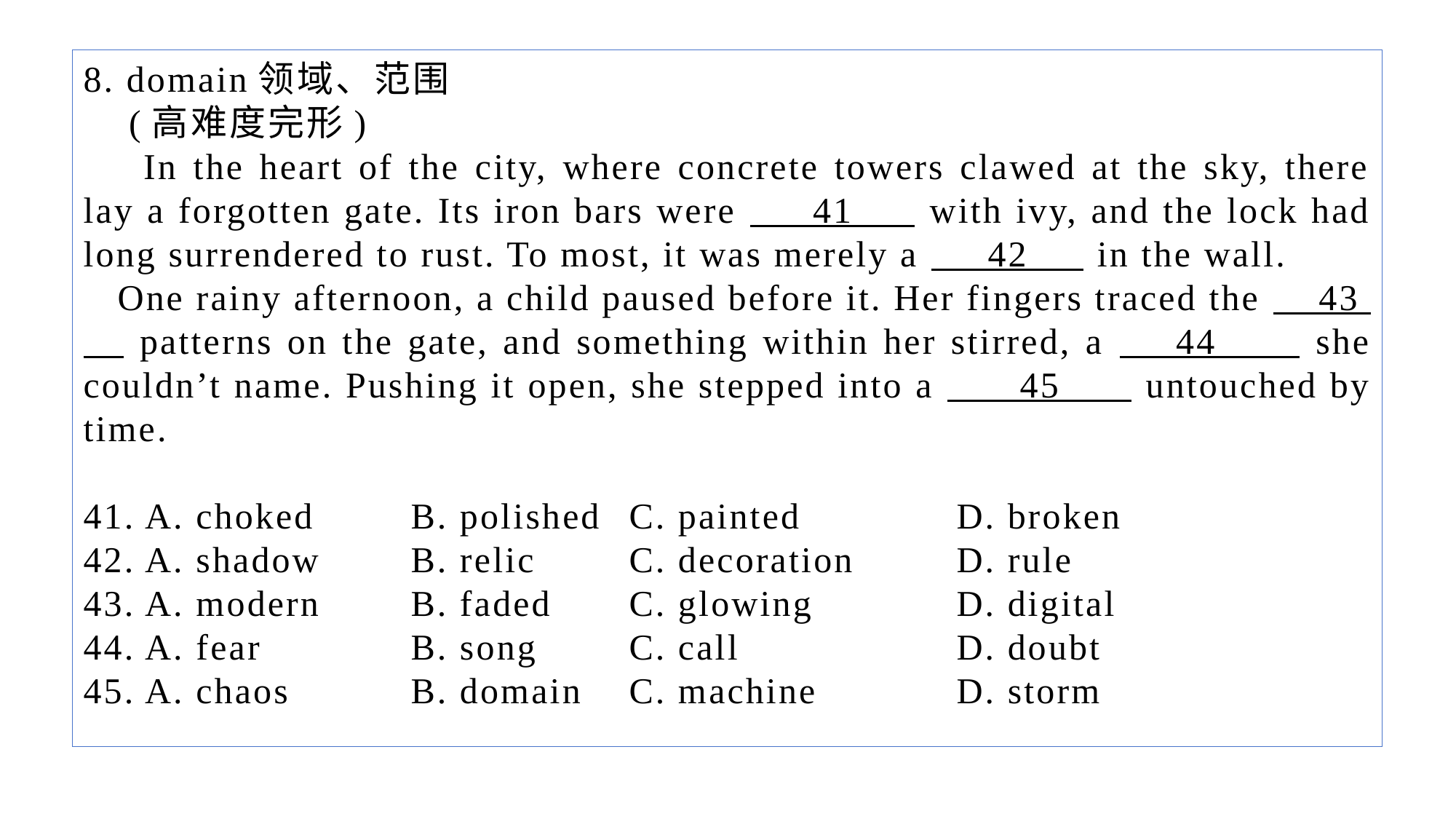

8. domain领域、范围
    (高难度完形)
    In the heart of the city, where concrete towers clawed at the sky, there lay a forgotten gate. Its iron bars were      41      with ivy, and the lock had long surrendered to rust. To most, it was merely a      42      in the wall.
   One rainy afternoon, a child paused before it. Her fingers traced the     43      patterns on the gate, and something within her stirred, a     44       she couldn’t name. Pushing it open, she stepped into a       45       untouched by time.

41. A. choked 	B. polished 	C. painted 		D. broken
42. A. shadow 	B. relic 	C. decoration 	D. rule
43. A. modern 	B. faded 	C. glowing 		D. digital
44. A. fear 		B. song 	C. call 		D. doubt
45. A. chaos 	B. domain 	C. machine 		D. storm